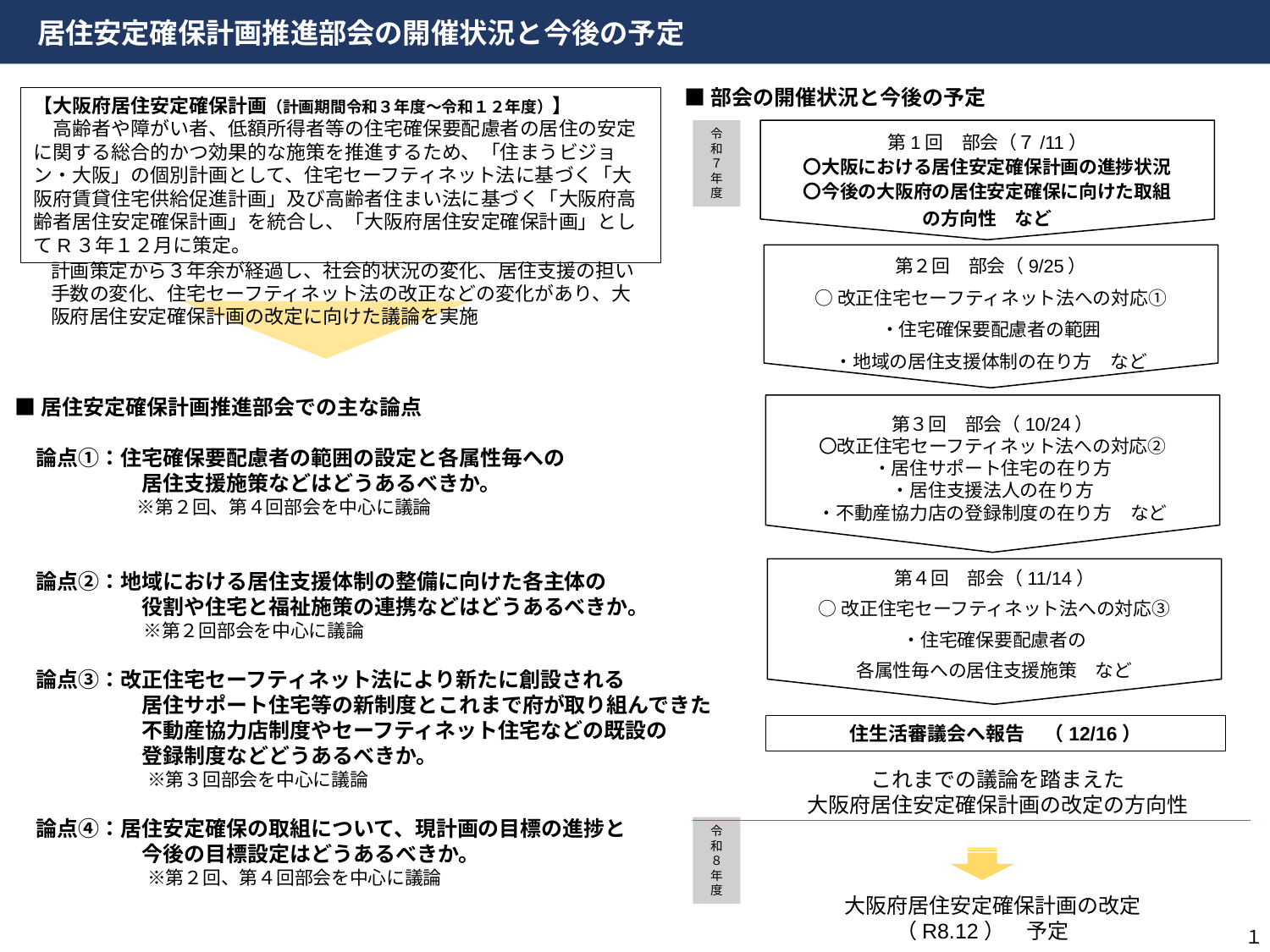

居住安定確保計画推進部会の開催状況と今後の予定
■部会の開催状況と今後の予定
【大阪府居住安定確保計画（計画期間令和３年度～令和１２年度）】
　高齢者や障がい者、低額所得者等の住宅確保要配慮者の居住の安定に関する総合的かつ効果的な施策を推進するため、「住まうビジョン・大阪」の個別計画として、住宅セーフティネット法に基づく「大阪府賃貸住宅供給促進計画」及び高齢者住まい法に基づく「大阪府高齢者居住安定確保計画」を統合し、「大阪府居住安定確保計画」としてR３年１２月に策定。
令和７年度

第1回　部会（７/11）
〇大阪における居住安定確保計画の進捗状況
〇今後の大阪府の居住安定確保に向けた取組
の方向性　など

第２回　部会（9/25）
○改正住宅セーフティネット法への対応①
・住宅確保要配慮者の範囲
・地域の居住支援体制の在り方　など
計画策定から３年余が経過し、社会的状況の変化、居住支援の担い手数の変化、住宅セーフティネット法の改正などの変化があり、大阪府居住安定確保計画の改定に向けた議論を実施

■居住安定確保計画推進部会での主な論点

　論点①：住宅確保要配慮者の範囲の設定と各属性毎への
　　　　　　居住支援施策などはどうあるべきか。
　　　　　　   ※第２回、第４回部会を中心に議論

　論点②：地域における居住支援体制の整備に向けた各主体の
　　　　　　役割や住宅と福祉施策の連携などはどうあるべきか。
　　　　　　　※第２回部会を中心に議論

　論点③：改正住宅セーフティネット法により新たに創設される
　　　　　　居住サポート住宅等の新制度とこれまで府が取り組んできた
　　　　　　不動産協力店制度やセーフティネット住宅などの既設の
　　　　　　登録制度などどうあるべきか。
　　　　 　　　※第３回部会を中心に議論

　論点④：居住安定確保の取組について、現計画の目標の進捗と
　　　　　　今後の目標設定はどうあるべきか。
　　　　 　　　※第２回、第４回部会を中心に議論

第３回　部会（10/24）
〇改正住宅セーフティネット法への対応②
・居住サポート住宅の在り方
・居住支援法人の在り方
・不動産協力店の登録制度の在り方　など

第４回　部会（11/14）
○改正住宅セーフティネット法への対応③
・住宅確保要配慮者の
各属性毎への居住支援施策　など
住生活審議会へ報告　（12/16）
これまでの議論を踏まえた
大阪府居住安定確保計画の改定の方向性
令和８年度

　大阪府居住安定確保計画の改定
（R8.12）　予定
１